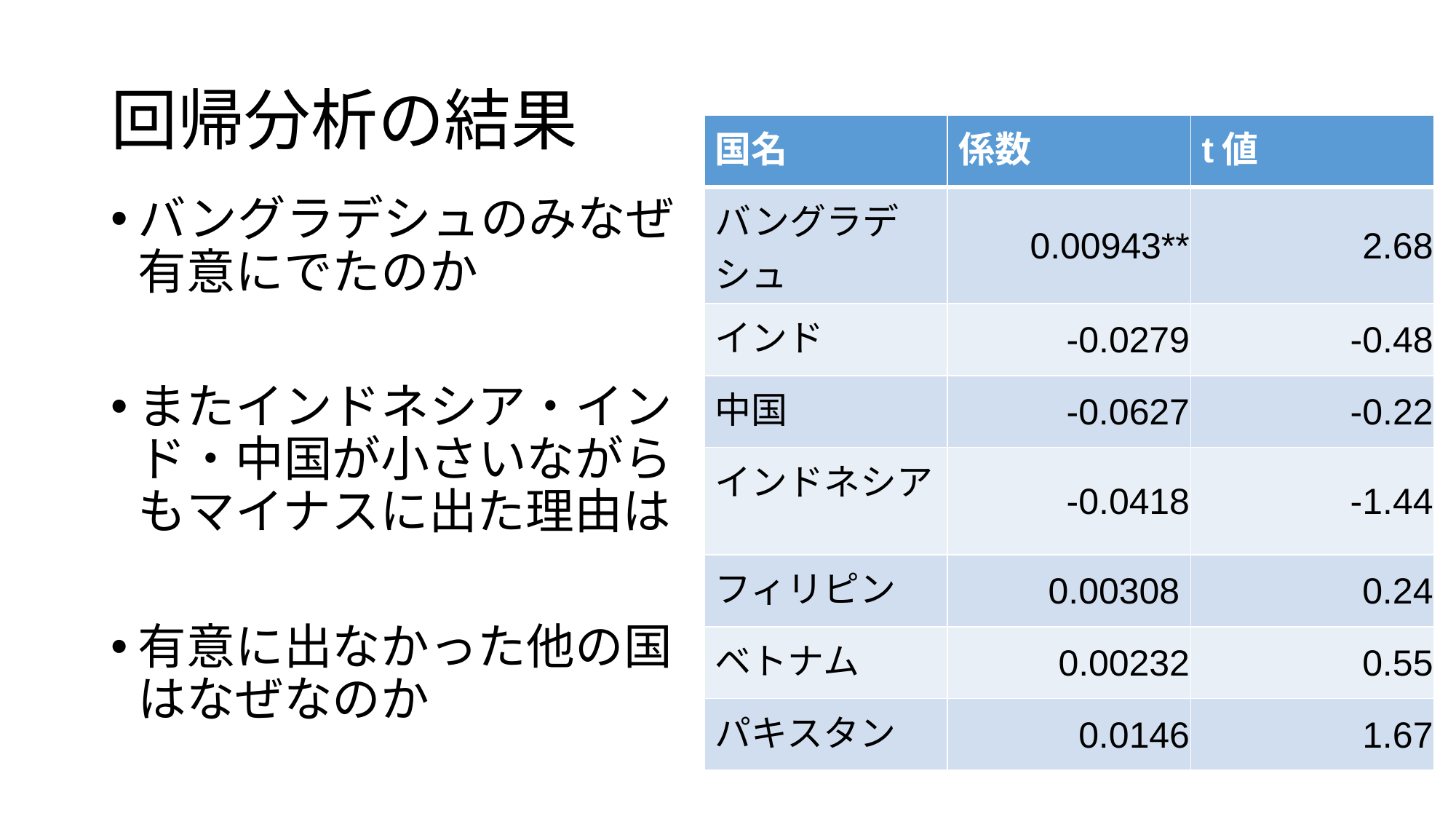

# 回帰分析の結果
| 国名 | 係数 | t値 |
| --- | --- | --- |
| バングラデシュ | 0.00943\*\* | 2.68 |
| インド | -0.0279 | -0.48 |
| 中国 | ‐0.0627 | -0.22 |
| インドネシア | -0.0418 | -1.44 |
| フィリピン | 0.00308 | 0.24 |
| ベトナム | 0.00232 | 0.55 |
| パキスタン | 0.0146 | 1.67 |
バングラデシュのみなぜ有意にでたのか

またインドネシア・インド・中国が小さいながらもマイナスに出た理由は

有意に出なかった他の国はなぜなのか